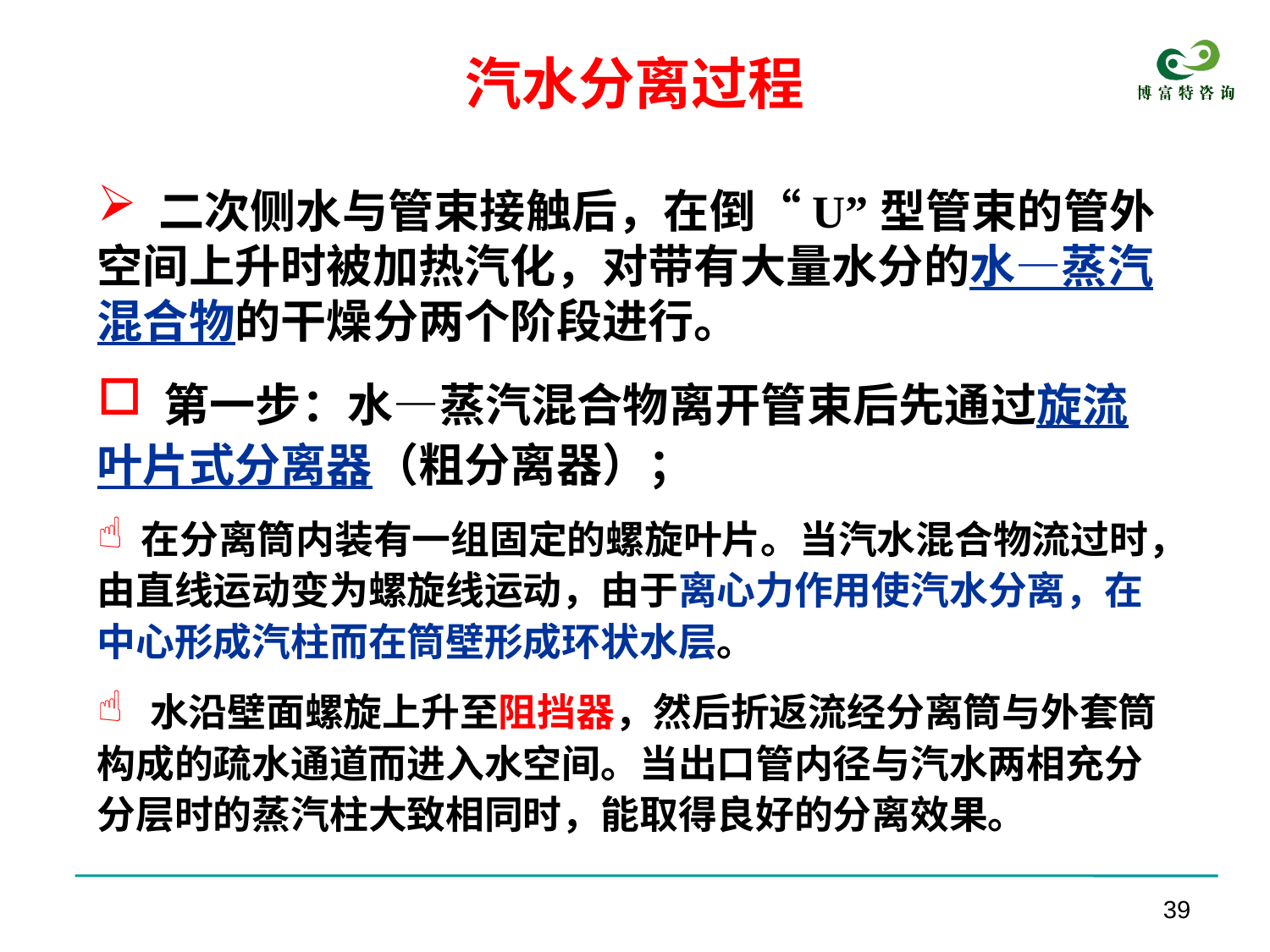

汽水分离过程
 二次侧水与管束接触后，在倒“U”型管束的管外空间上升时被加热汽化，对带有大量水分的水—蒸汽混合物的干燥分两个阶段进行。
 第一步：水—蒸汽混合物离开管束后先通过旋流叶片式分离器（粗分离器）；
 在分离筒内装有一组固定的螺旋叶片。当汽水混合物流过时，由直线运动变为螺旋线运动，由于离心力作用使汽水分离，在中心形成汽柱而在筒壁形成环状水层。
  水沿壁面螺旋上升至阻挡器，然后折返流经分离筒与外套筒构成的疏水通道而进入水空间。当出口管内径与汽水两相充分分层时的蒸汽柱大致相同时，能取得良好的分离效果。